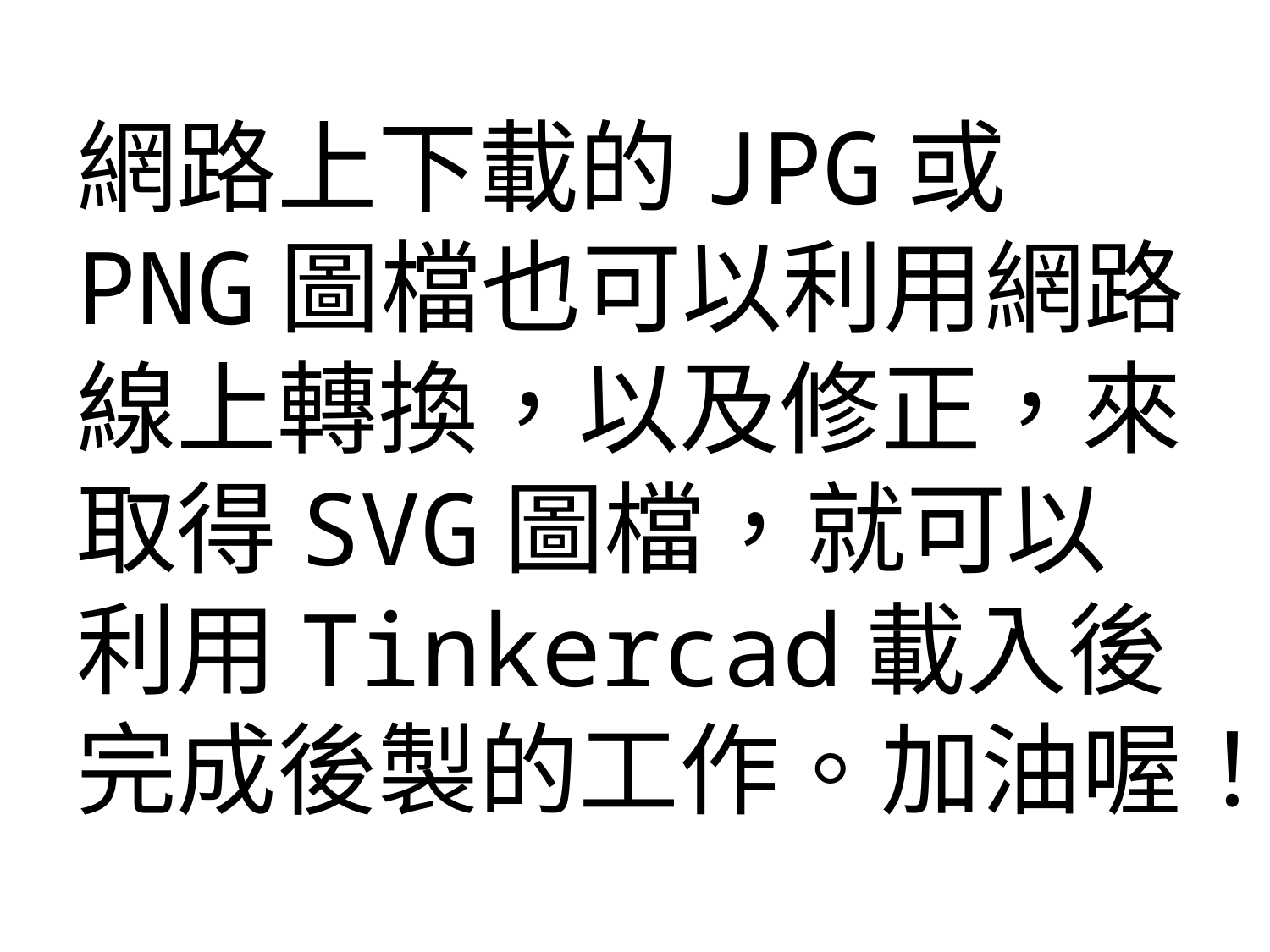

# 網路上下載的JPG或PNG圖檔也可以利用網路線上轉換，以及修正，來取得SVG圖檔，就可以利用Tinkercad載入後完成後製的工作。加油喔！